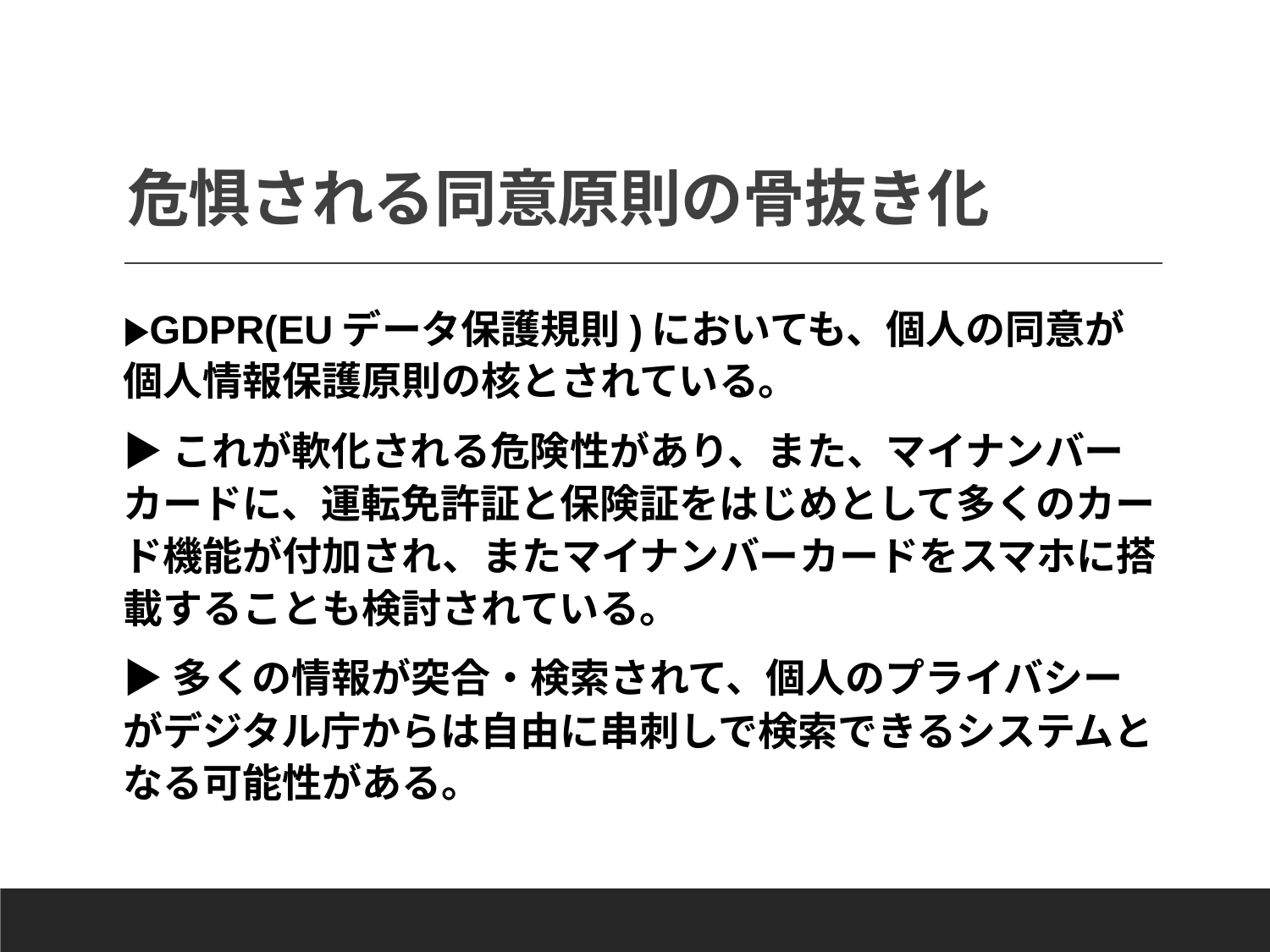

# 危惧される同意原則の骨抜き化
▶GDPR(EUデータ保護規則)においても、個人の同意が個人情報保護原則の核とされている。
▶これが軟化される危険性があり、また、マイナンバーカードに、運転免許証と保険証をはじめとして多くのカード機能が付加され、またマイナンバーカードをスマホに搭載することも検討されている。
▶多くの情報が突合・検索されて、個人のプライバシーがデジタル庁からは自由に串刺しで検索できるシステムとなる可能性がある。